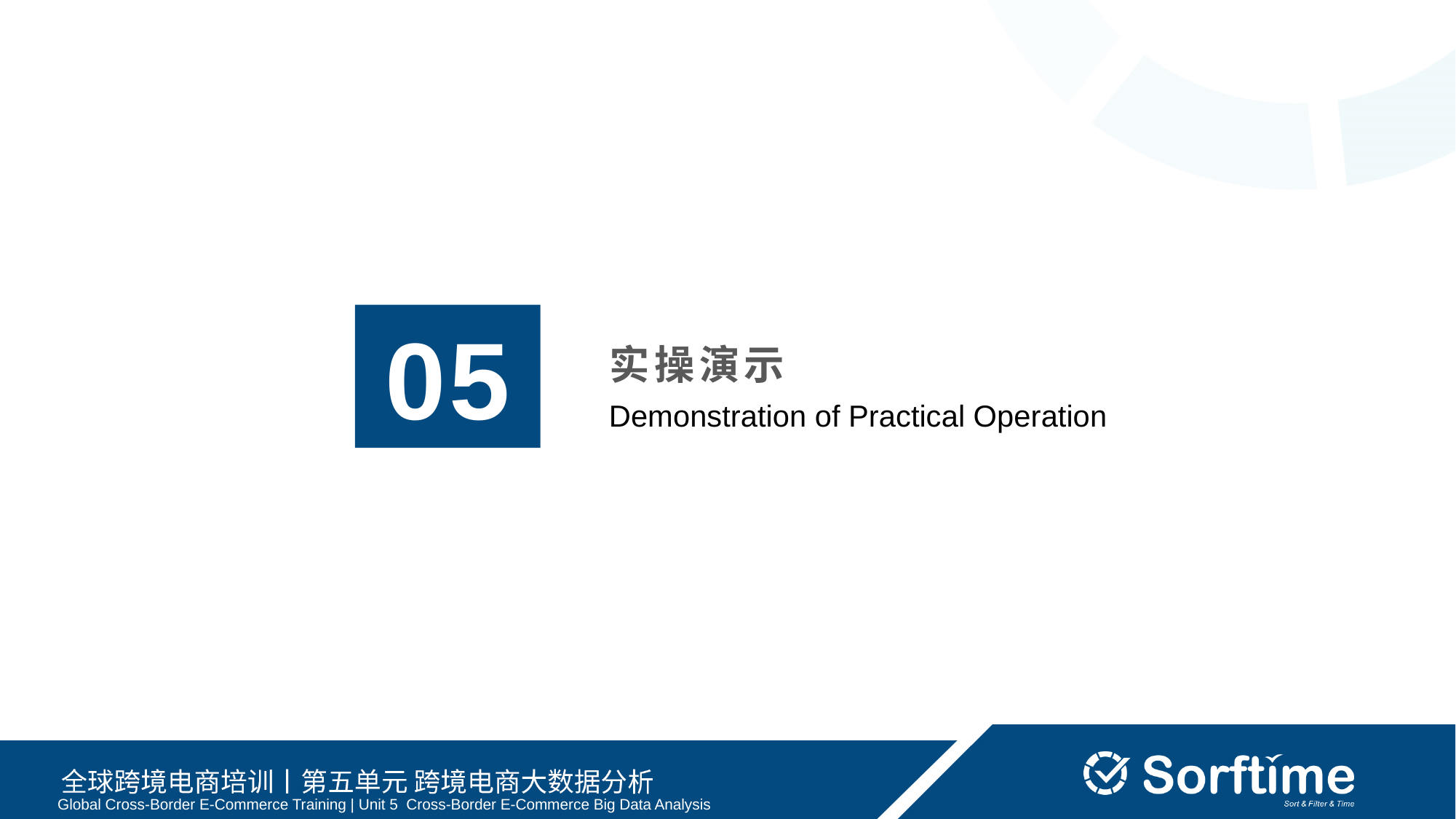

05
实操演示
Demonstration of Practical Operation
Global Cross-Border E-Commerce Training | Unit 5  Cross-Border E-Commerce Big Data Analysis